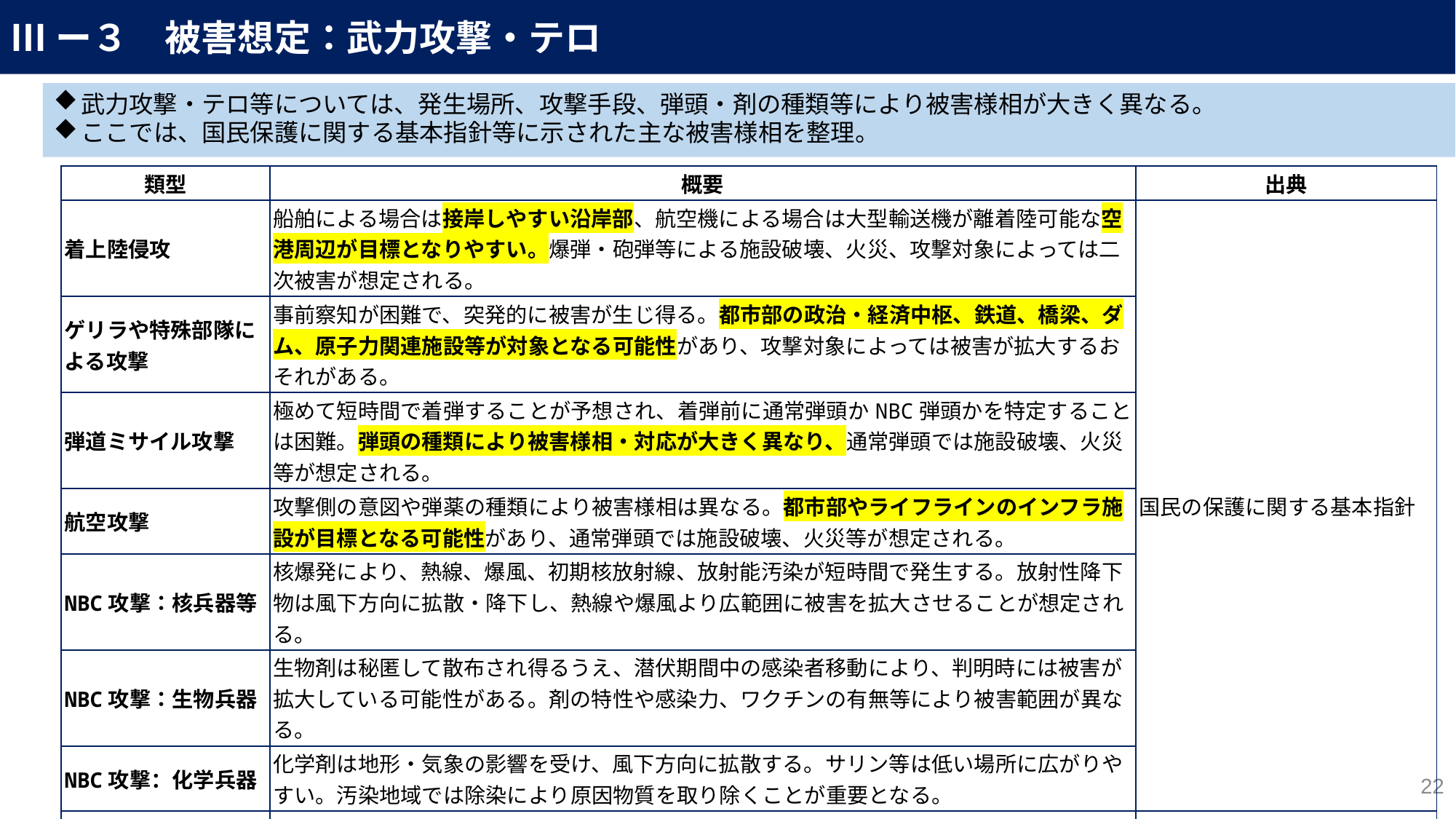

Ⅲー３　被害想定：武力攻撃・テロ
出典：国民の保護に関する基本指針
武力攻撃・テロ等については、発生場所、攻撃手段、弾頭・剤の種類等により被害様相が大きく異なる。
ここでは、国民保護に関する基本指針等に示された主な被害様相を整理。
| 類型 | 概要 | 出典 |
| --- | --- | --- |
| 着上陸侵攻 | 船舶による場合は接岸しやすい沿岸部、航空機による場合は大型輸送機が離着陸可能な空港周辺が目標となりやすい。爆弾・砲弾等による施設破壊、火災、攻撃対象によっては二次被害が想定される。 | 国民の保護に関する基本指針 |
| ゲリラや特殊部隊による攻撃 | 事前察知が困難で、突発的に被害が生じ得る。都市部の政治・経済中枢、鉄道、橋梁、ダム、原子力関連施設等が対象となる可能性があり、攻撃対象によっては被害が拡大するおそれがある。 |  |
| 弾道ミサイル攻撃 | 極めて短時間で着弾することが予想され、着弾前に通常弾頭かNBC弾頭かを特定することは困難。弾頭の種類により被害様相・対応が大きく異なり、通常弾頭では施設破壊、火災等が想定される。 |  |
| 航空攻撃 | 攻撃側の意図や弾薬の種類により被害様相は異なる。都市部やライフラインのインフラ施設が目標となる可能性があり、通常弾頭では施設破壊、火災等が想定される。 |  |
| NBC攻撃：核兵器等 | 核爆発により、熱線、爆風、初期核放射線、放射能汚染が短時間で発生する。放射性降下物は風下方向に拡散・降下し、熱線や爆風より広範囲に被害を拡大させることが想定される。 |  |
| NBC攻撃：生物兵器 | 生物剤は秘匿して散布され得るうえ、潜伏期間中の感染者移動により、判明時には被害が拡大している可能性がある。剤の特性や感染力、ワクチンの有無等により被害範囲が異なる。 |  |
| NBC攻撃：化学兵器 | 化学剤は地形・気象の影響を受け、風下方向に拡散する。サリン等は低い場所に広がりやすい。汚染地域では除染により原因物質を取り除くことが重要となる。 |  |
| 大規模テロ等 | 非国家組織等による攻撃、突発的な発生、発生当初は事故との判別が困難であることが特徴。不特定多数が利用する列車、地下鉄、劇場等で発生する可能性が高い。 | 東京都国民保護計画 |
22